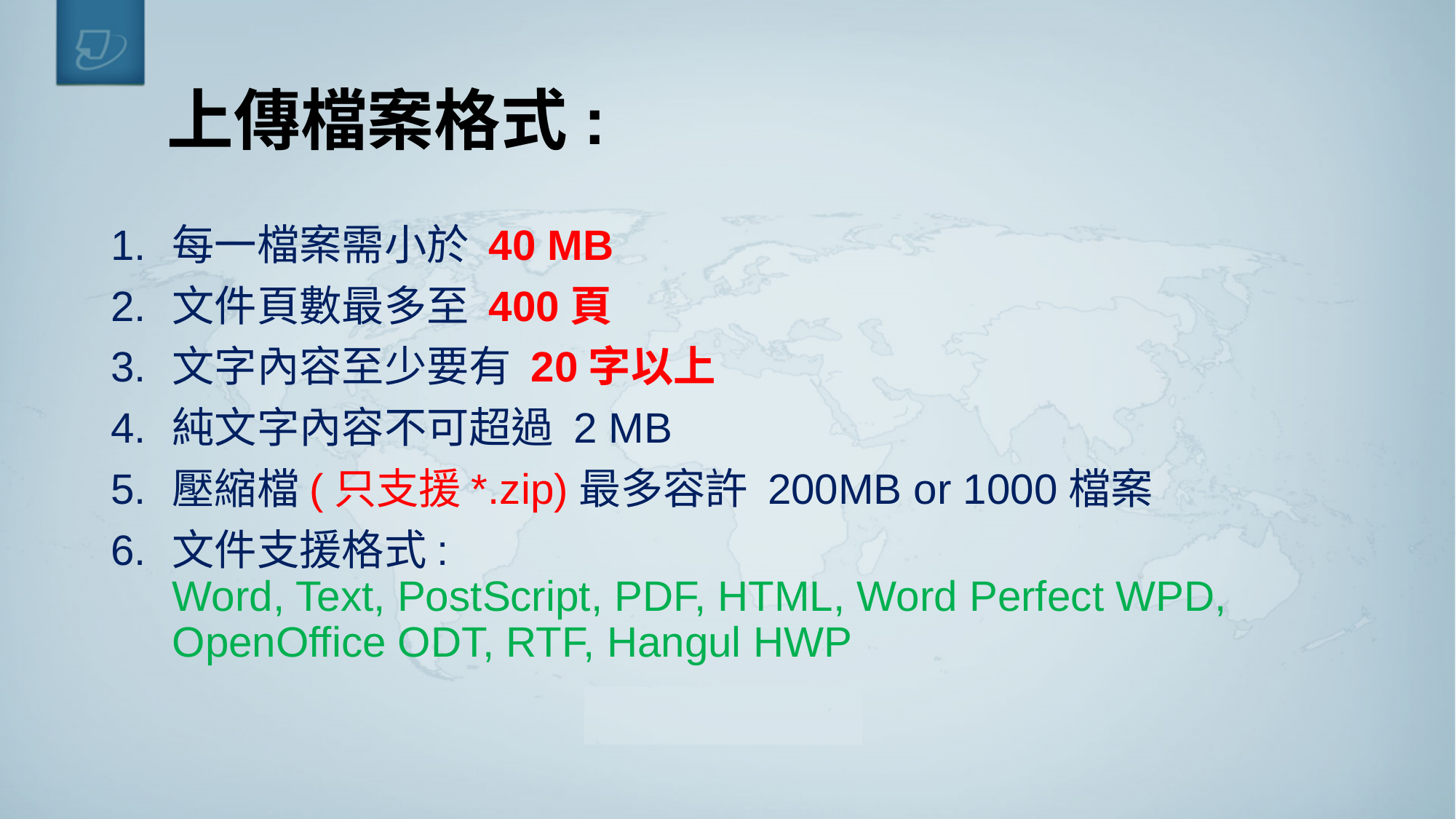

# 上傳檔案格式:
每一檔案需小於 40 MB
文件頁數最多至 400頁
文字內容至少要有 20字以上
純文字內容不可超過 2 MB
壓縮檔(只支援*.zip)最多容許 200MB or 1000檔案
文件支援格式:
Word, Text, PostScript, PDF, HTML, Word Perfect WPD,
OpenOffice ODT, RTF, Hangul HWP